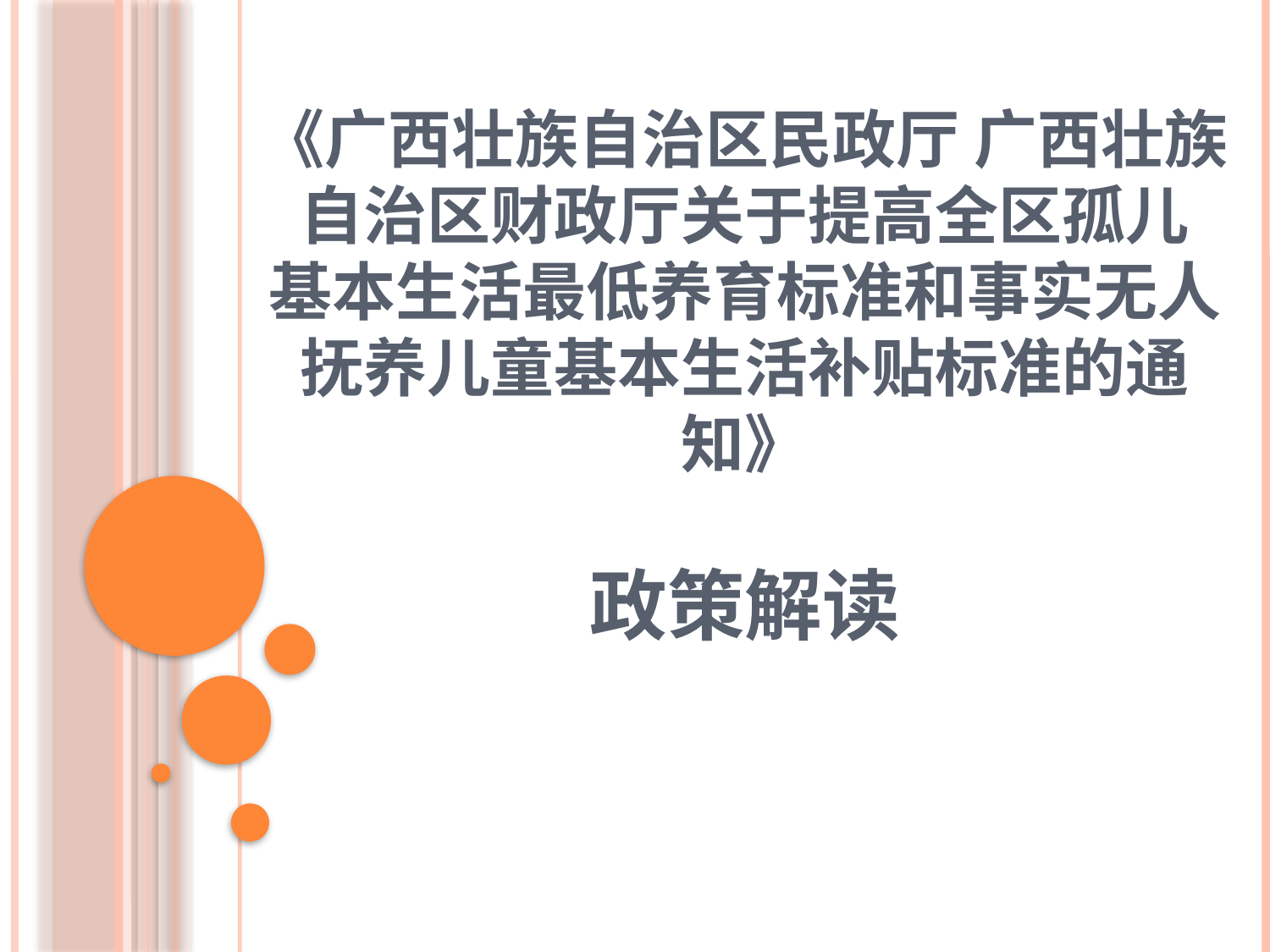

# 《广西壮族自治区民政厅 广西壮族自治区财政厅关于提高全区孤儿 基本生活最低养育标准和事实无人抚养儿童基本生活补贴标准的通知》 政策解读